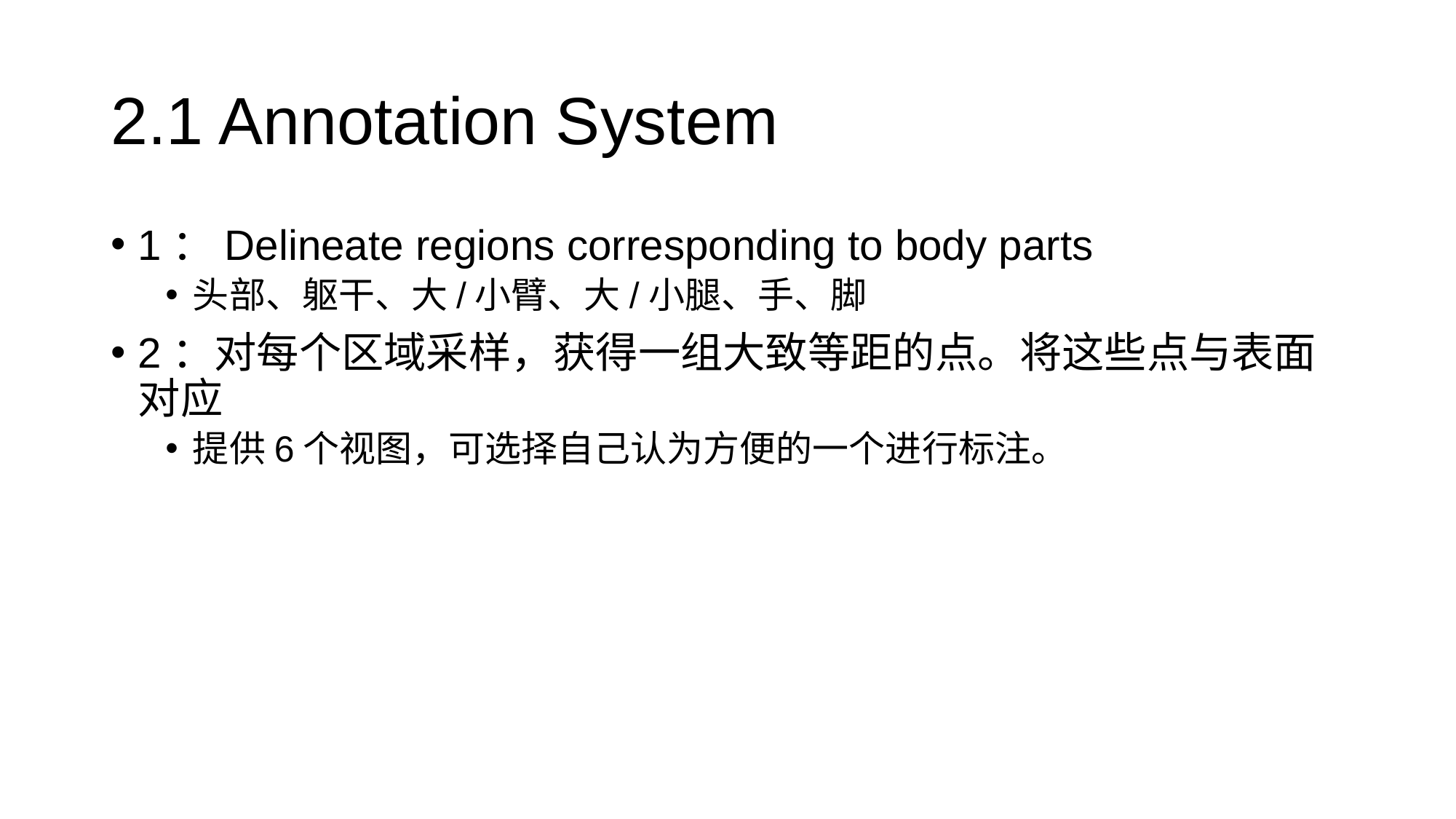

# 2.1 Annotation System
1：Delineate regions corresponding to body parts
头部、躯干、大/小臂、大/小腿、手、脚
2：对每个区域采样，获得一组大致等距的点。将这些点与表面对应
提供6个视图，可选择自己认为方便的一个进行标注。